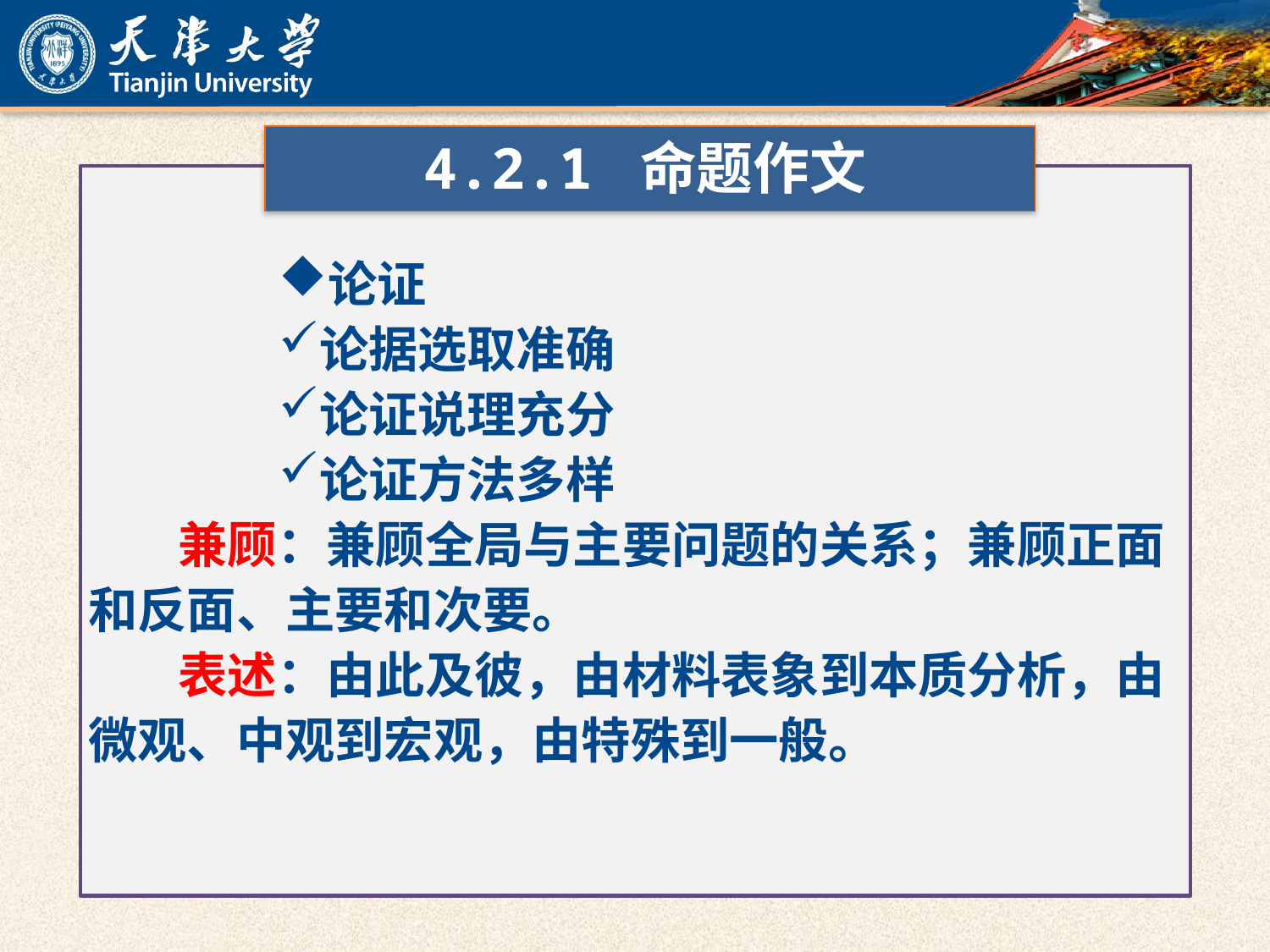

4.2.1 命题作文

论证
论据选取准确
论证说理充分
论证方法多样
兼顾：兼顾全局与主要问题的关系；兼顾正面和反面、主要和次要。
表述：由此及彼，由材料表象到本质分析，由微观、中观到宏观，由特殊到一般。